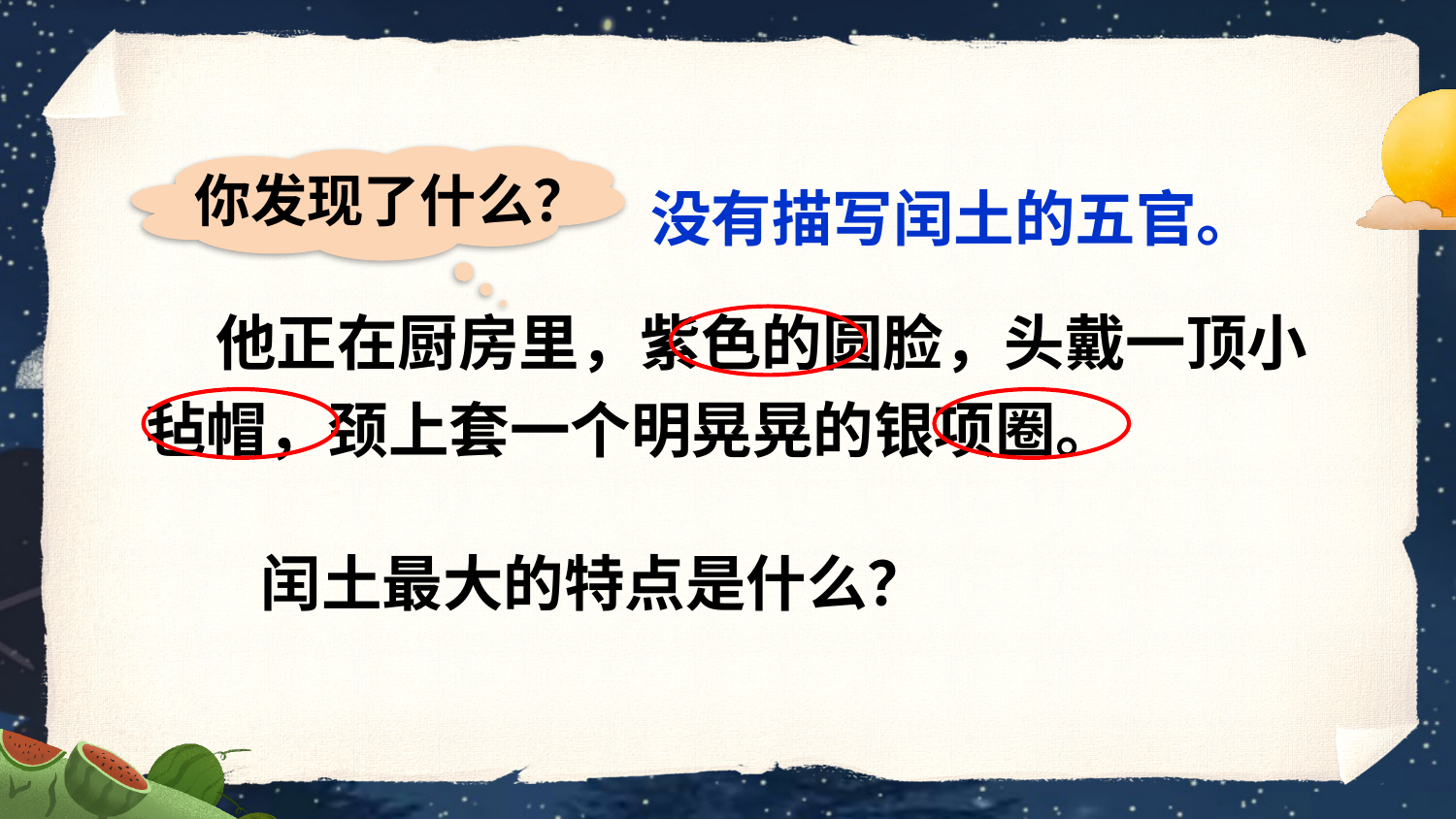

你发现了什么？
没有描写闰土的五官。
    他正在厨房里，紫色的圆脸，头戴一顶小毡帽，颈上套一个明晃晃的银项圈。

闰土最大的特点是什么？